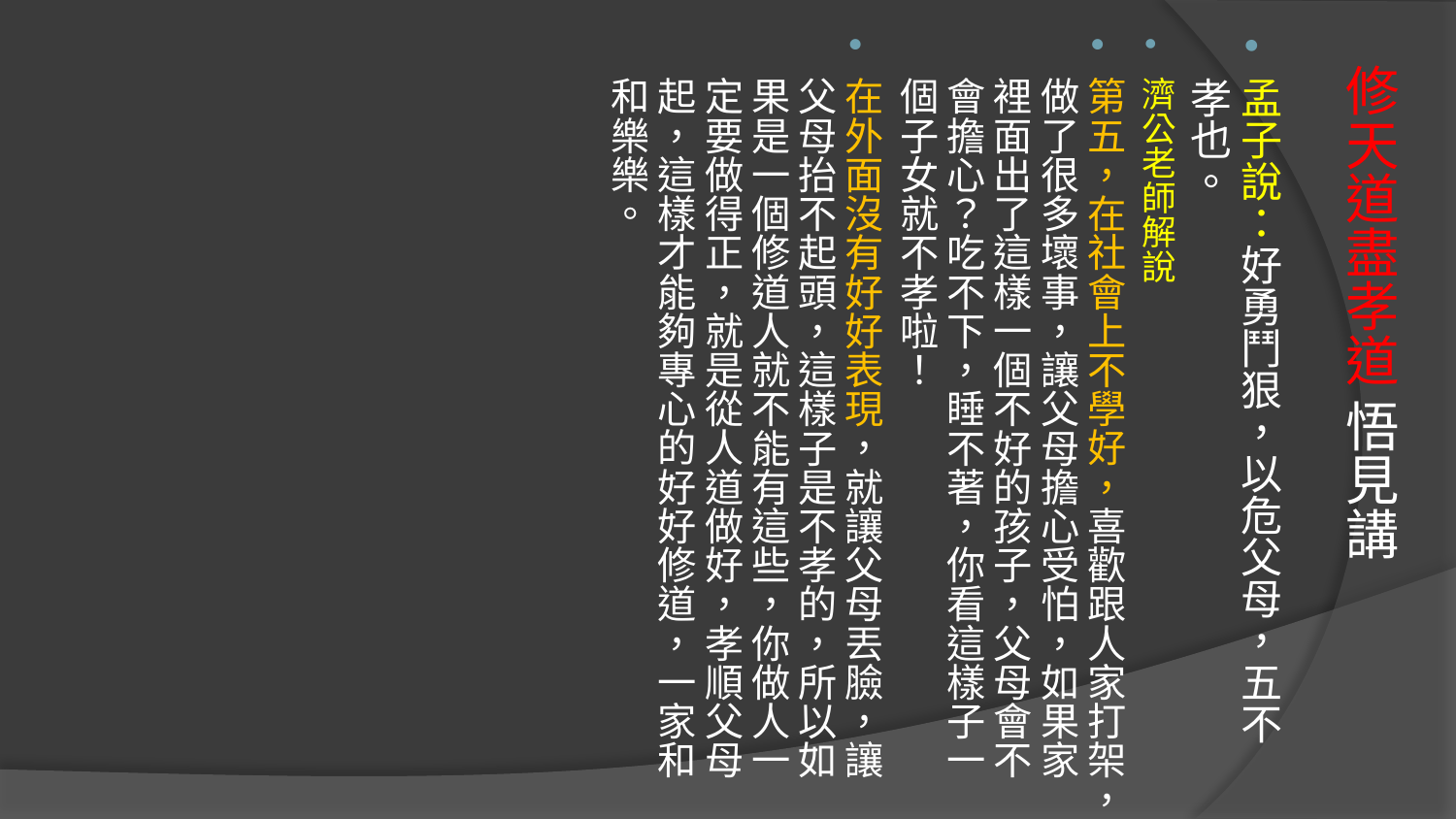

孟子說：好勇鬥狠，以危父母，五不孝也。
濟公老師解說
第五，在社會上不學好，喜歡跟人家打架，做了很多壞事，讓父母擔心受怕，如果家裡面出了這樣一個不好的孩子，父母會不會擔心？吃不下，睡不著，你看這樣子一個子女就不孝啦！
在外面沒有好好表現，就讓父母丟臉，讓父母抬不起頭，這樣子是不孝的，所以如果是一個修道人就不能有這些，你做人一定要做得正，就是從人道做好，孝順父母起，這樣才能夠專心的好好修道，一家和和樂樂。

# 修天道盡孝道 悟見講